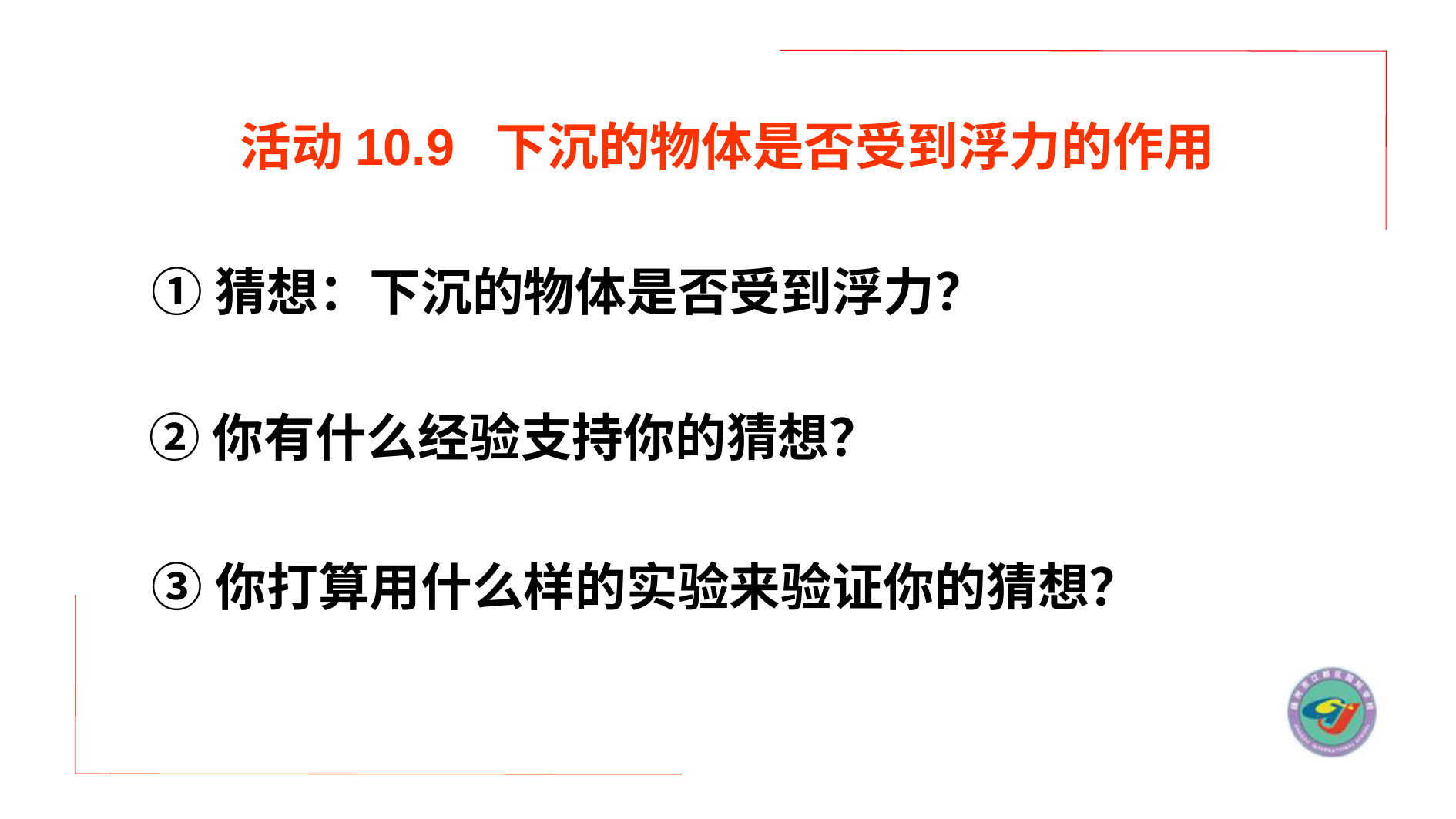

活动10.9  下沉的物体是否受到浮力的作用
①猜想：下沉的物体是否受到浮力？
②你有什么经验支持你的猜想？
③你打算用什么样的实验来验证你的猜想？